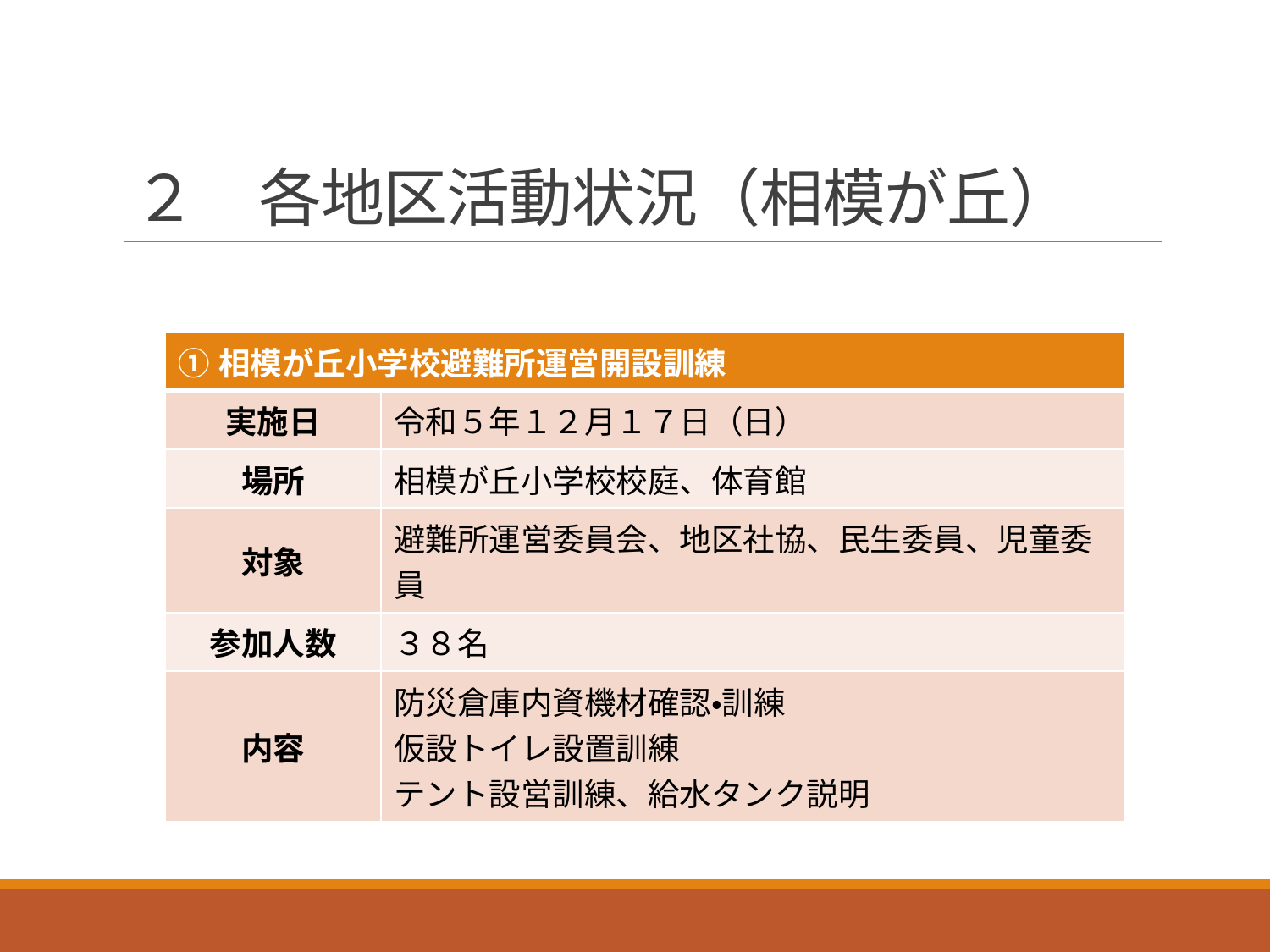

# ２　各地区活動状況（相模が丘）
| ①相模が丘小学校避難所運営開設訓練 |  |
| --- | --- |
| 実施日 | 令和５年１２月１７日（日） |
| 場所 | 相模が丘小学校校庭、体育館 |
| 対象 | 避難所運営委員会、地区社協、民生委員、児童委員 |
| 参加人数 | ３８名 |
| 内容 | 防災倉庫内資機材確認・訓練 仮設トイレ設置訓練 テント設営訓練、給水タンク説明 |